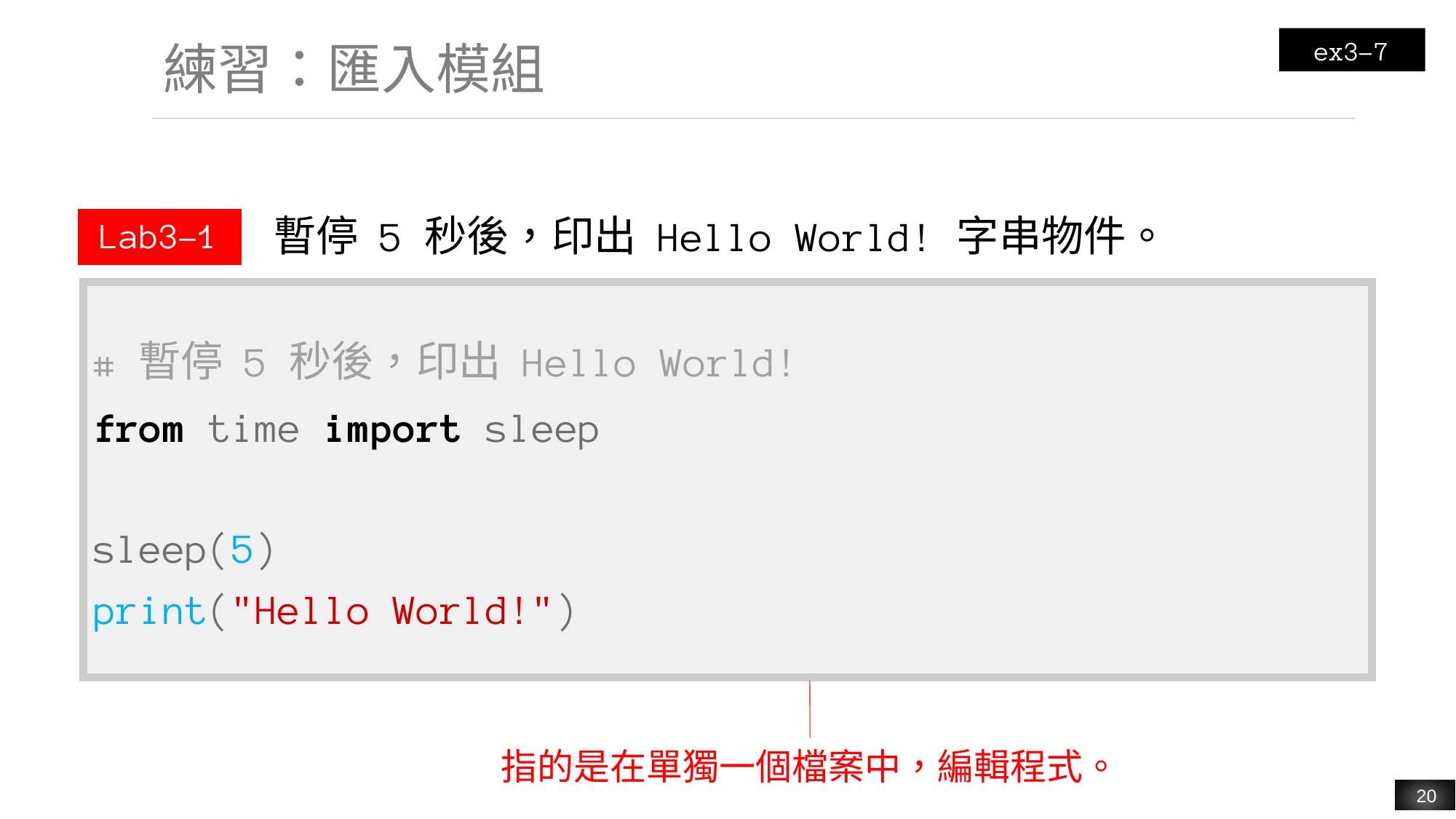

ex3-7
# 練習：匯入模組
| Lab3-1 | 暫停 5 秒後，印出 Hello World! 字串物件。 |
| --- | --- |
| # 暫停 5 秒後，印出 Hello World! from time import sleep sleep(5) print("Hello World!") |
| --- |
指的是在單獨一個檔案中，編輯程式。